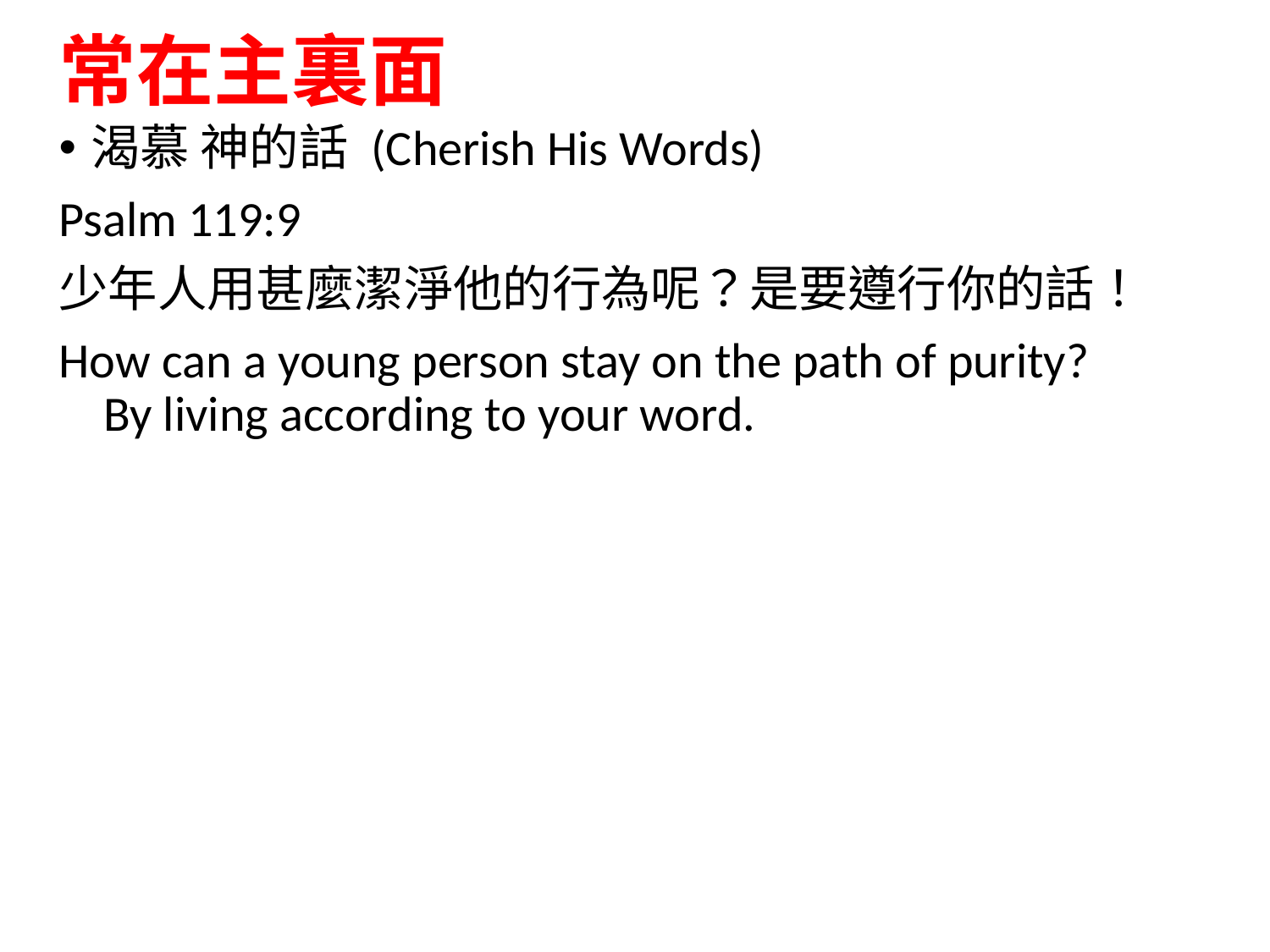

# 常在主裏面
渴慕 神的話 (Cherish His Words)
Psalm 119:9
少年人用甚麼潔淨他的行為呢？是要遵行你的話！
How can a young person stay on the path of purity?
    By living according to your word.